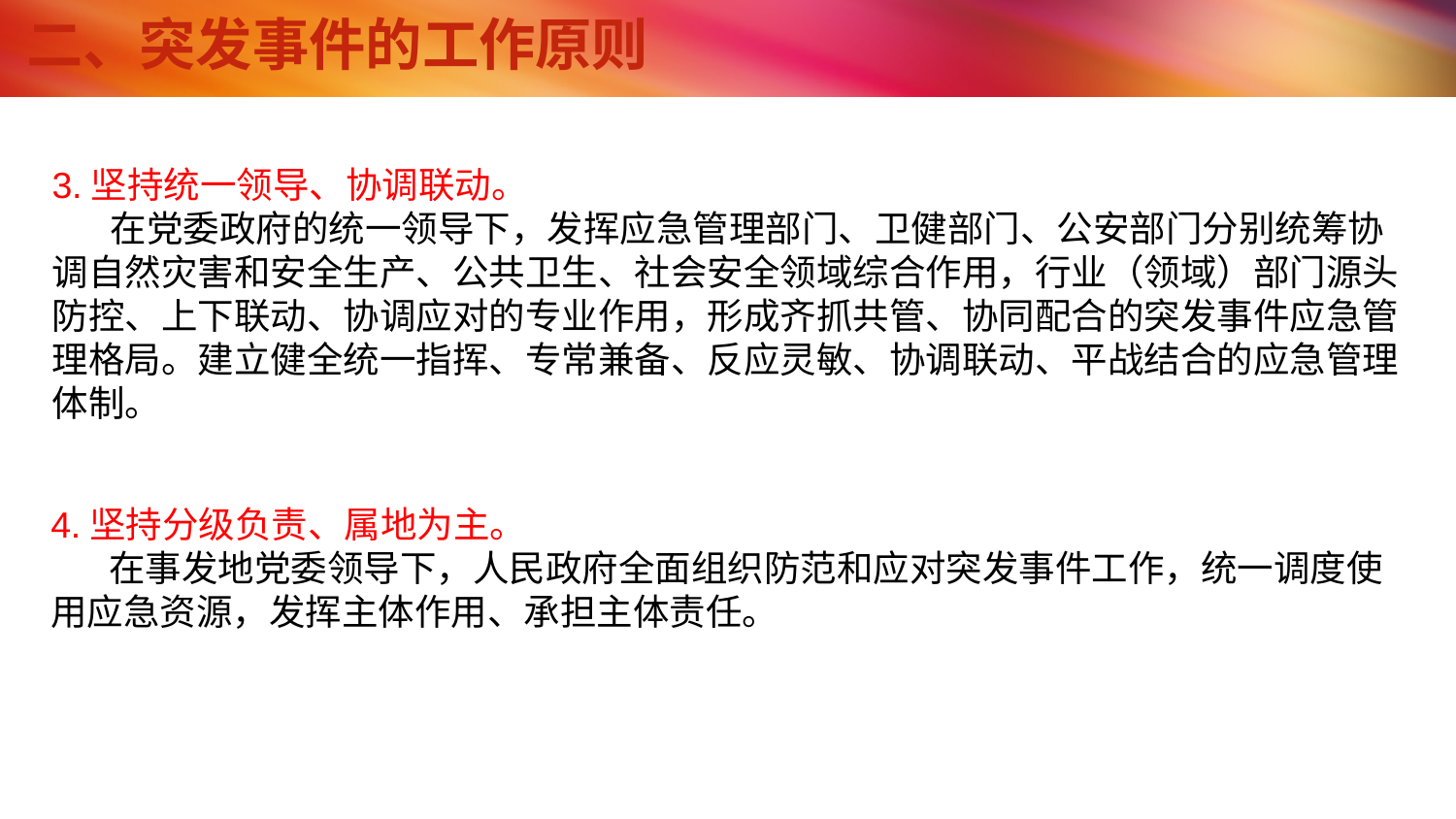

# 二、突发事件的工作原则
3.坚持统一领导、协调联动。
      在党委政府的统一领导下，发挥应急管理部门、卫健部门、公安部门分别统筹协调自然灾害和安全生产、公共卫生、社会安全领域综合作用，行业（领域）部门源头防控、上下联动、协调应对的专业作用，形成齐抓共管、协同配合的突发事件应急管理格局。建立健全统一指挥、专常兼备、反应灵敏、协调联动、平战结合的应急管理体制。
4.坚持分级负责、属地为主。
      在事发地党委领导下，人民政府全面组织防范和应对突发事件工作，统一调度使用应急资源，发挥主体作用、承担主体责任。